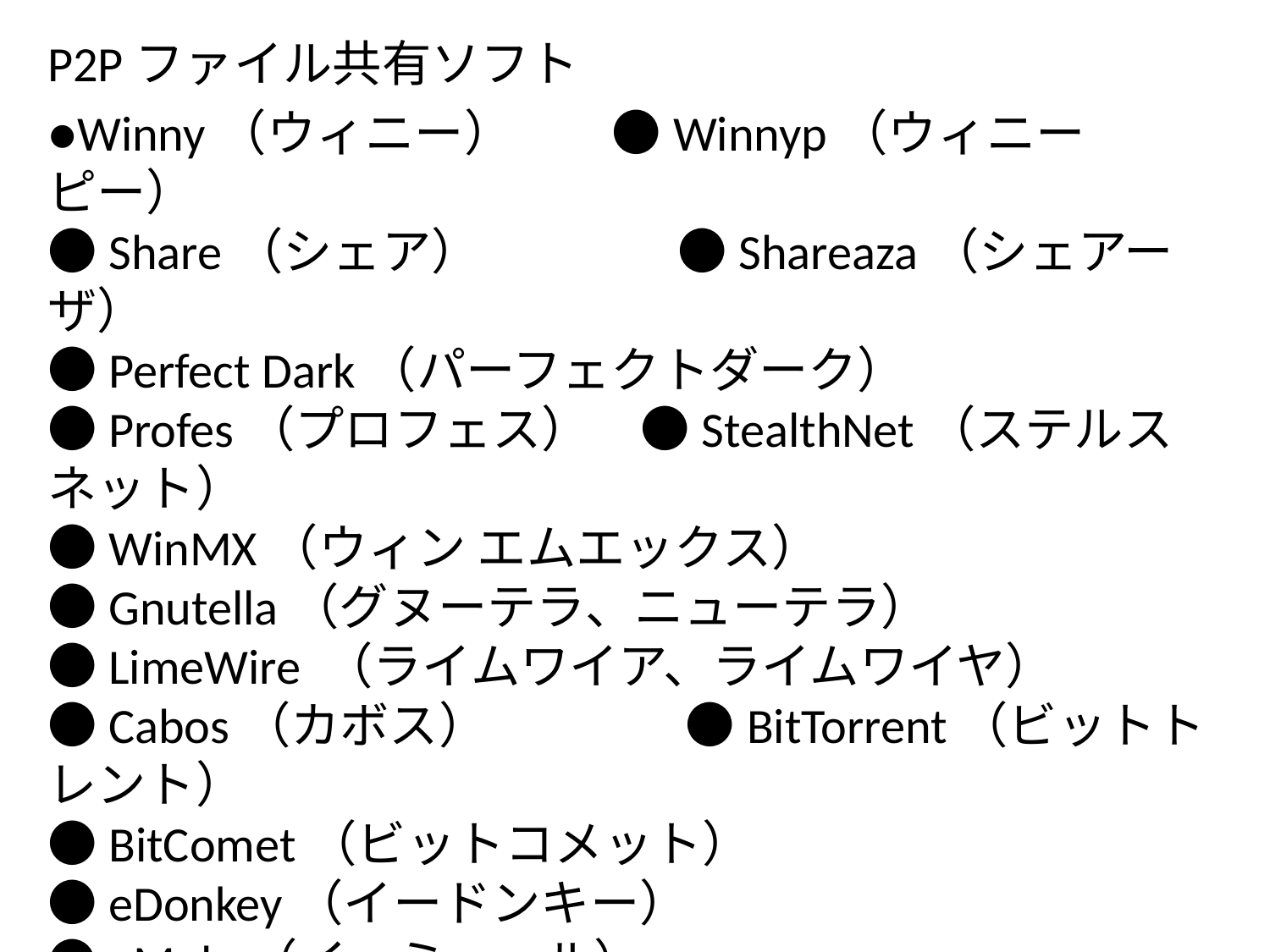

P2Pファイル共有ソフト
●Winny（ウィニー）　　●Winnyp（ウィニーピー）
●Share（シェア）　　　　●Shareaza（シェアーザ）
●Perfect Dark（パーフェクトダーク）
●Profes（プロフェス）　●StealthNet（ステルスネット）
●WinMX（ウィン エムエックス）
●Gnutella（グヌーテラ、ニューテラ）
●LimeWire （ライムワイア、ライムワイヤ）
●Cabos（カボス）　　　　●BitTorrent（ビットトレント）
●BitComet（ビットコメット）
●eDonkey（イードンキー）
●eMule（イーミュール）
●Kazaa（カザー）
●Napster（ナップスター）